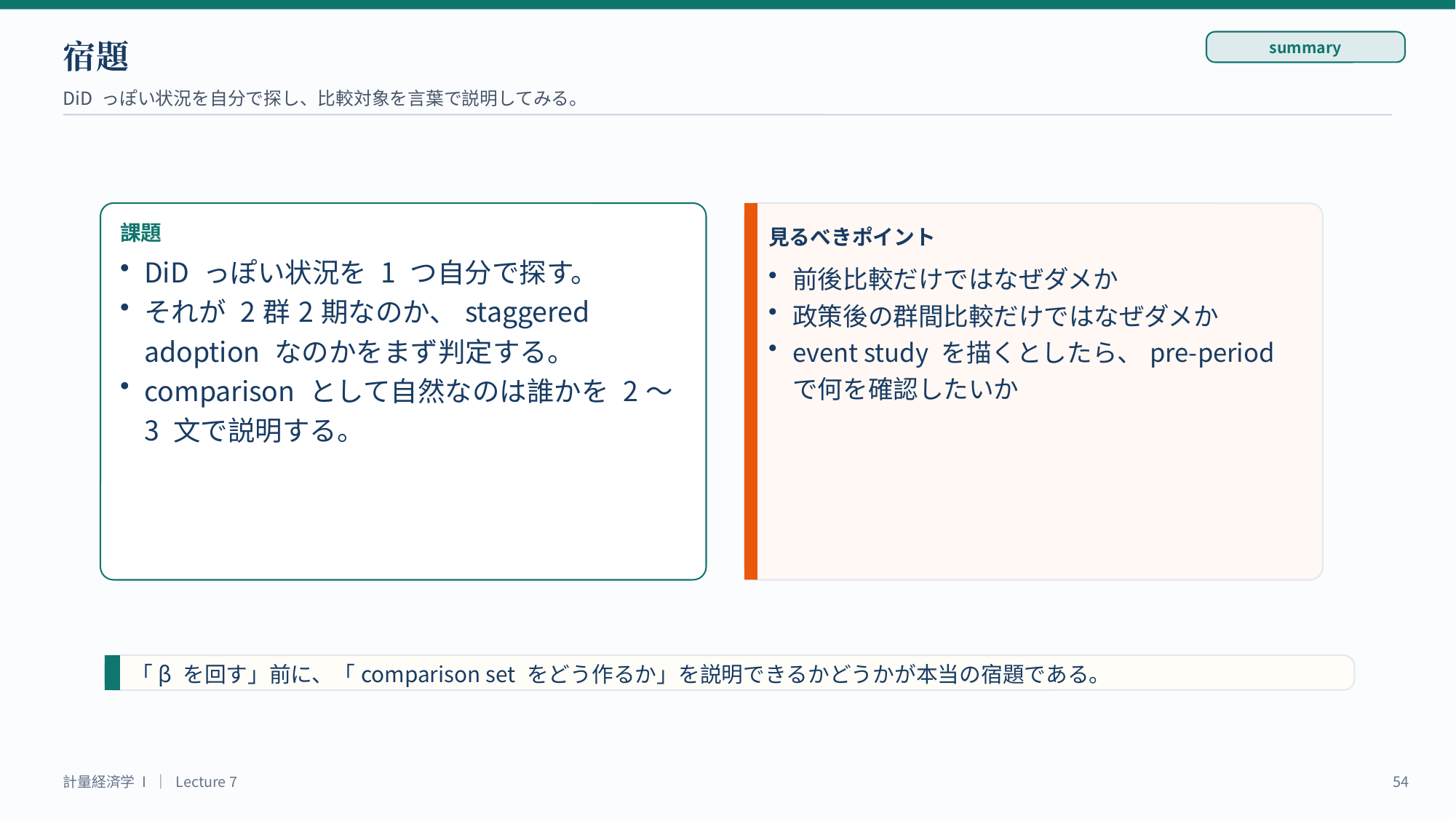

宿題

summary
DiD っぽい状況を自分で探し、比較対象を言葉で説明してみる。

課題
見るべきポイント
DiD っぽい状況を 1 つ自分で探す。
それが 2群2期なのか、staggered adoption なのかをまず判定する。
comparison として自然なのは誰かを 2〜3 文で説明する。
前後比較だけではなぜダメか
政策後の群間比較だけではなぜダメか
event study を描くとしたら、pre-period で何を確認したいか

「β を回す」前に、「comparison set をどう作るか」を説明できるかどうかが本当の宿題である。
計量経済学 I ｜ Lecture 7
54